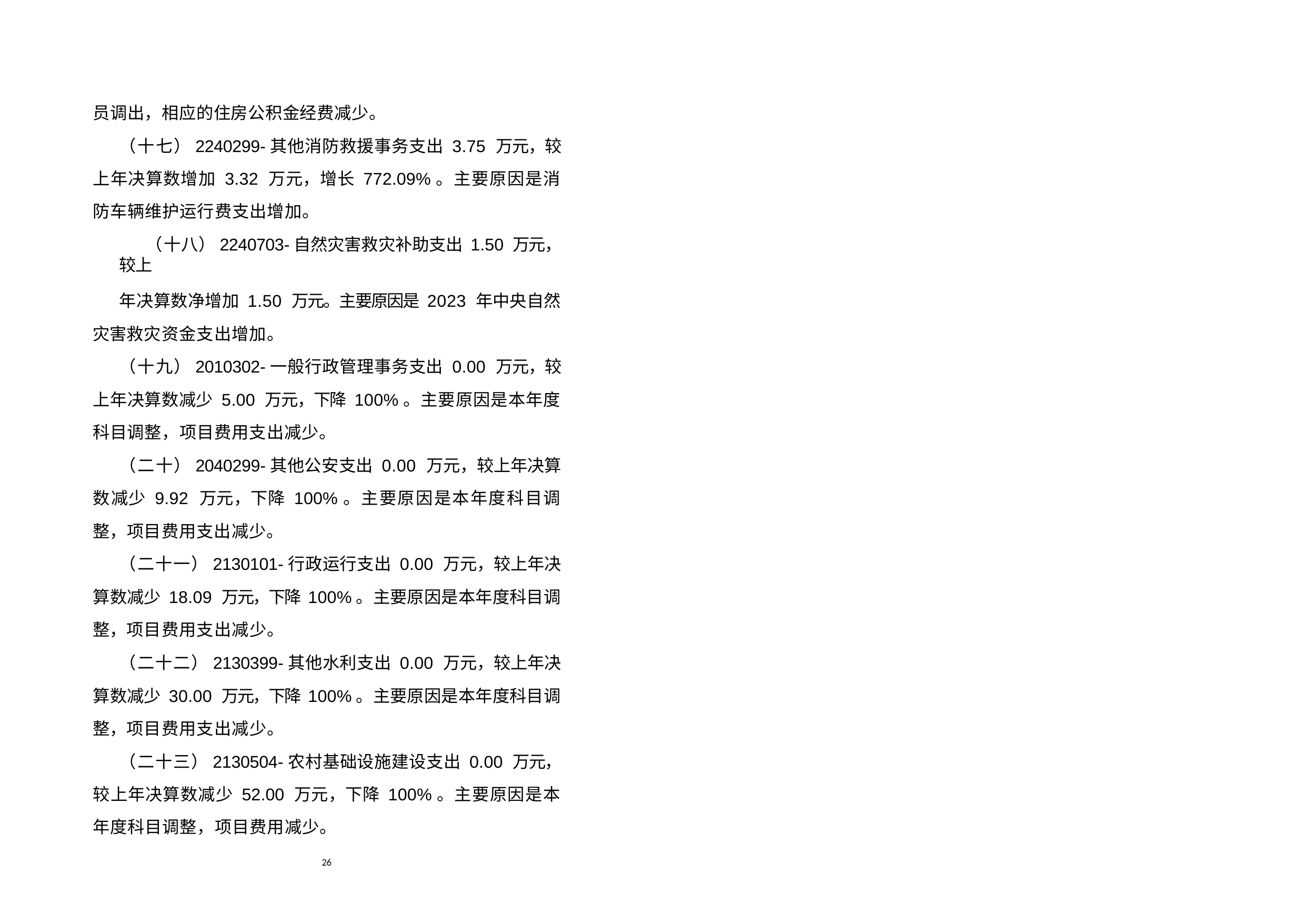

员调出，相应的住房公积金经费减少。
（十七）2240299-其他消防救援事务支出 3.75 万元，较上年决算数增加 3.32 万元，增长 772.09%。主要原因是消防车辆维护运行费支出增加。
（十八）2240703-自然灾害救灾补助支出 1.50 万元，较上
年决算数净增加 1.50 万元。主要原因是 2023 年中央自然灾害救灾资金支出增加。
（十九）2010302-一般行政管理事务支出 0.00 万元，较上年决算数减少 5.00 万元，下降 100%。主要原因是本年度科目调整，项目费用支出减少。
（二十）2040299-其他公安支出 0.00 万元，较上年决算数减少 9.92 万元，下降 100%。主要原因是本年度科目调整，项目费用支出减少。
（二十一）2130101-行政运行支出 0.00 万元，较上年决算数减少 18.09 万元，下降 100%。主要原因是本年度科目调整，项目费用支出减少。
（二十二）2130399-其他水利支出 0.00 万元，较上年决算数减少 30.00 万元，下降 100%。主要原因是本年度科目调整，项目费用支出减少。
（二十三）2130504-农村基础设施建设支出 0.00 万元，较上年决算数减少 52.00 万元，下降 100%。主要原因是本年度科目调整，项目费用减少。
26